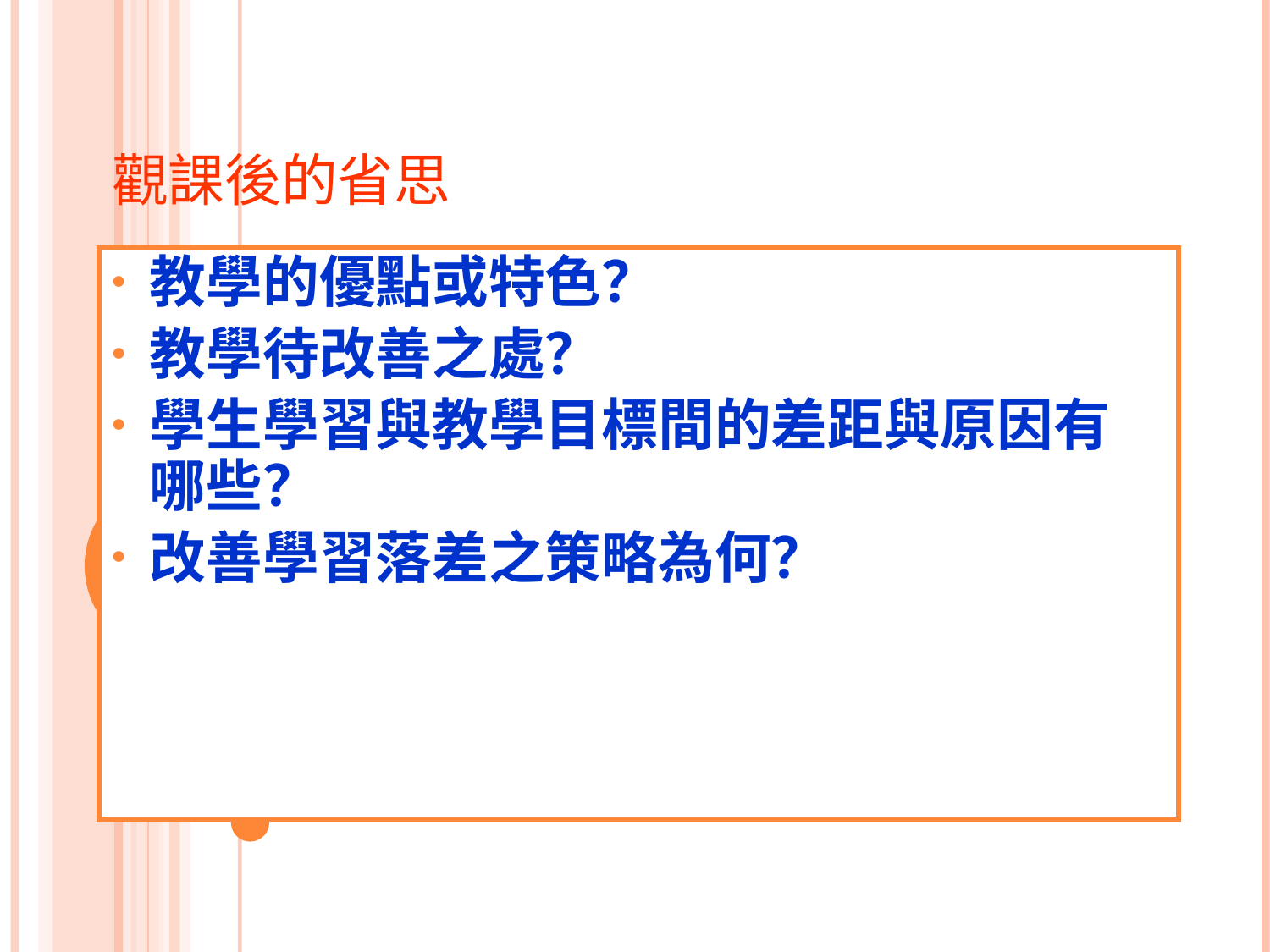

# 觀課後的省思
教學的優點或特色？
教學待改善之處？
學生學習與教學目標間的差距與原因有哪些？
改善學習落差之策略為何？